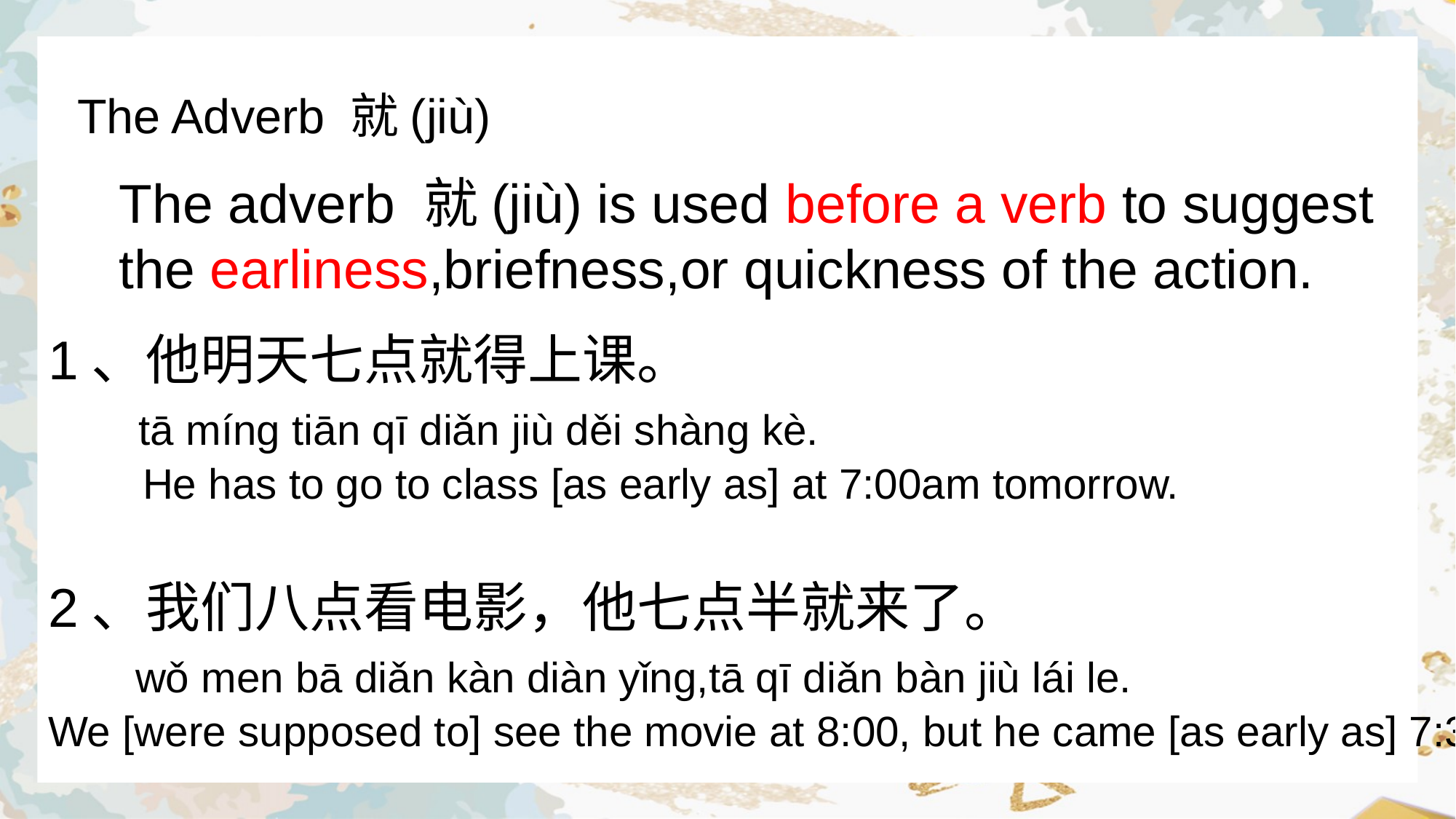

The Adverb 就(jiù)
The adverb 就(jiù) is used before a verb to suggest the earliness,briefness,or quickness of the action.
1、他明天七点就得上课。
      tā míng tiān qī diǎn jiù děi shàng kè.
        He has to go to class [as early as] at 7:00am tomorrow.

2、我们八点看电影，他七点半就来了。
      wǒ men bā diǎn kàn diàn yǐng,tā qī diǎn bàn jiù lái le.
We [were supposed to] see the movie at 8:00, but he came [as early as] 7:30.